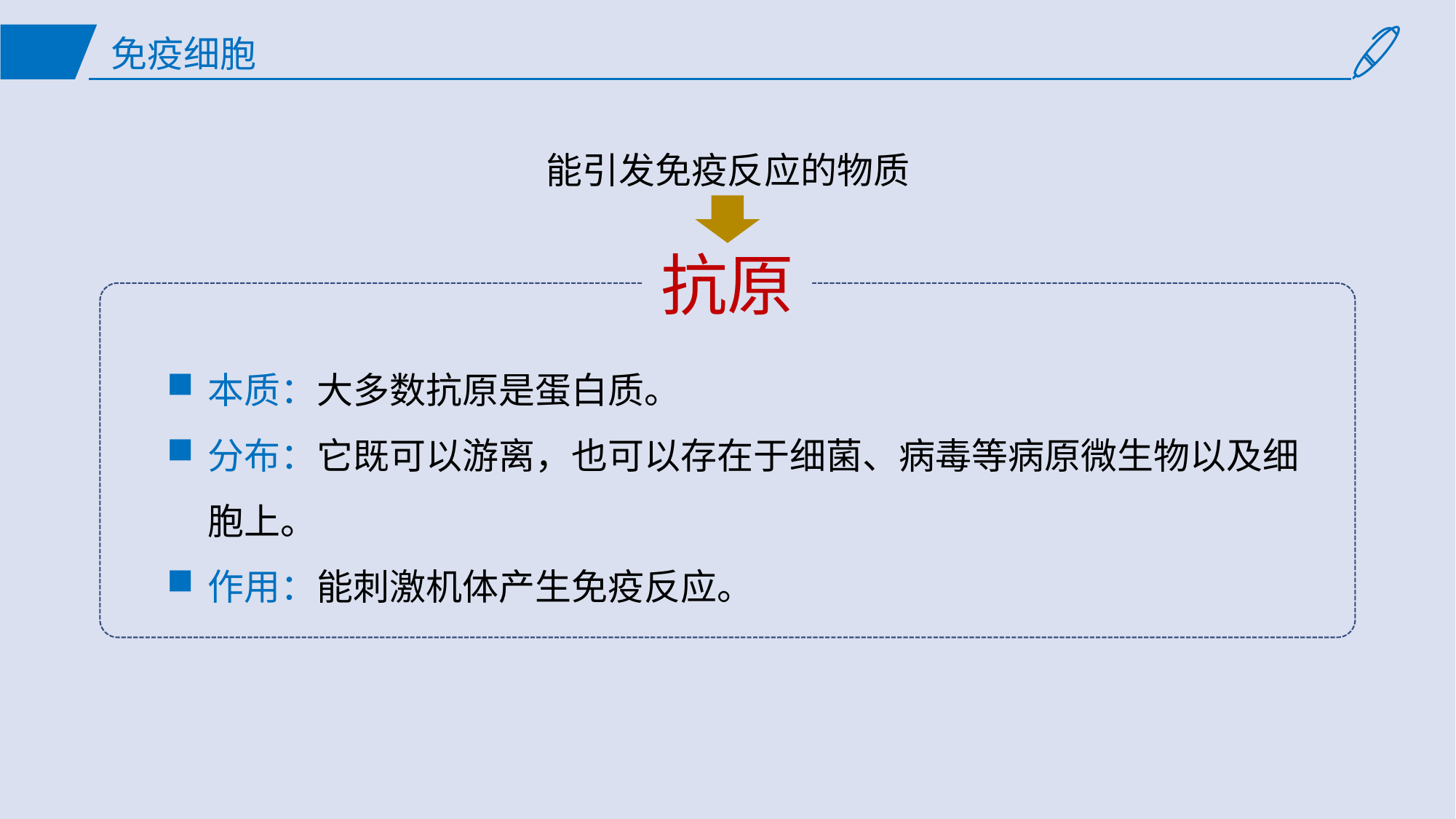

# 免疫细胞
能引发免疫反应的物质

抗原

本质：大多数抗原是蛋白质。
分布：它既可以游离，也可以存在于细菌、病毒等病原微生物以及细胞上。
作用：能刺激机体产生免疫反应。